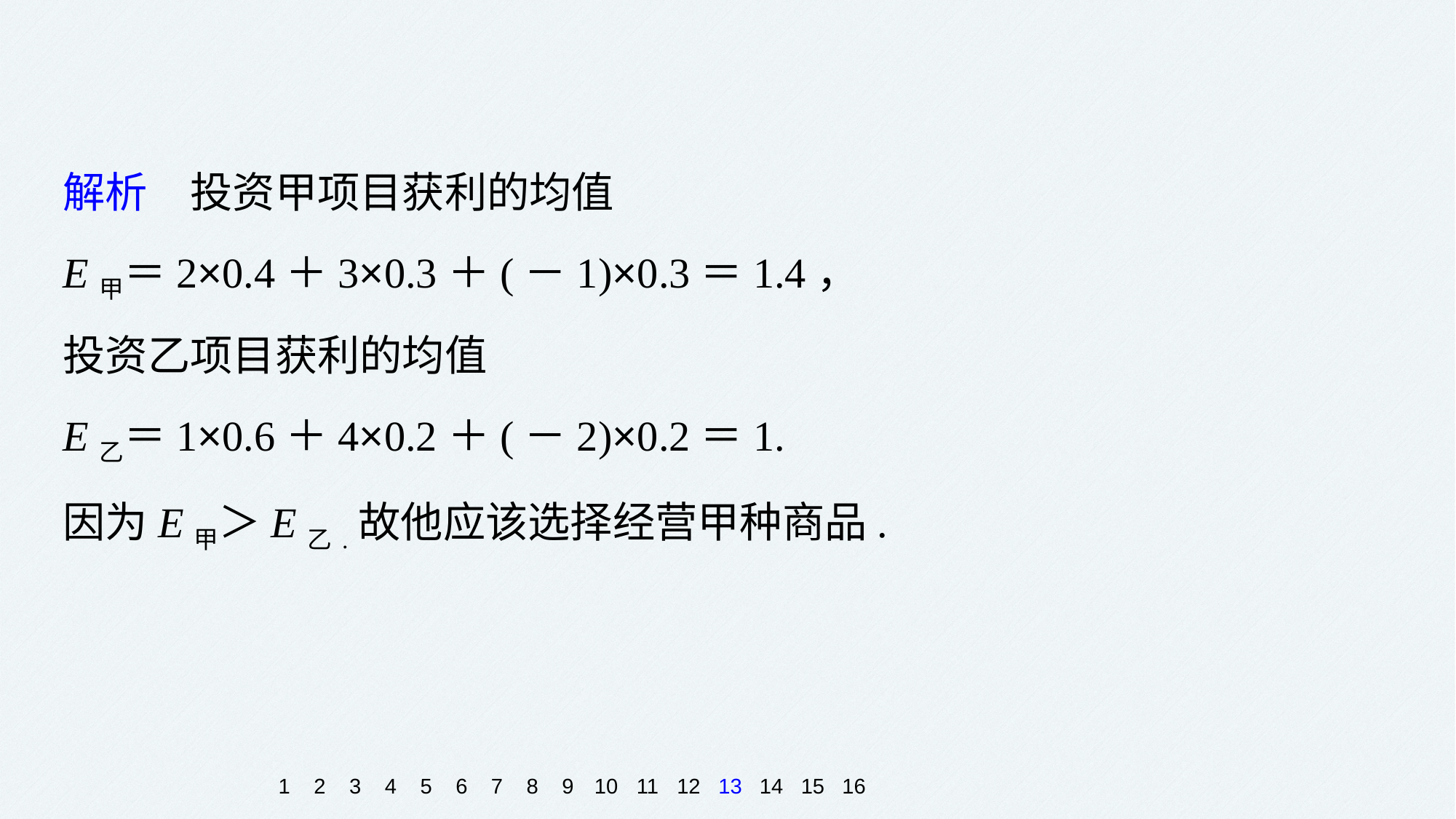

解析　投资甲项目获利的均值
E甲＝2×0.4＋3×0.3＋(－1)×0.3＝1.4，
投资乙项目获利的均值
E乙＝1×0.6＋4×0.2＋(－2)×0.2＝1.
因为E甲＞E乙.故他应该选择经营甲种商品.
1
2
3
4
5
6
7
8
9
10
11
12
13
14
15
16